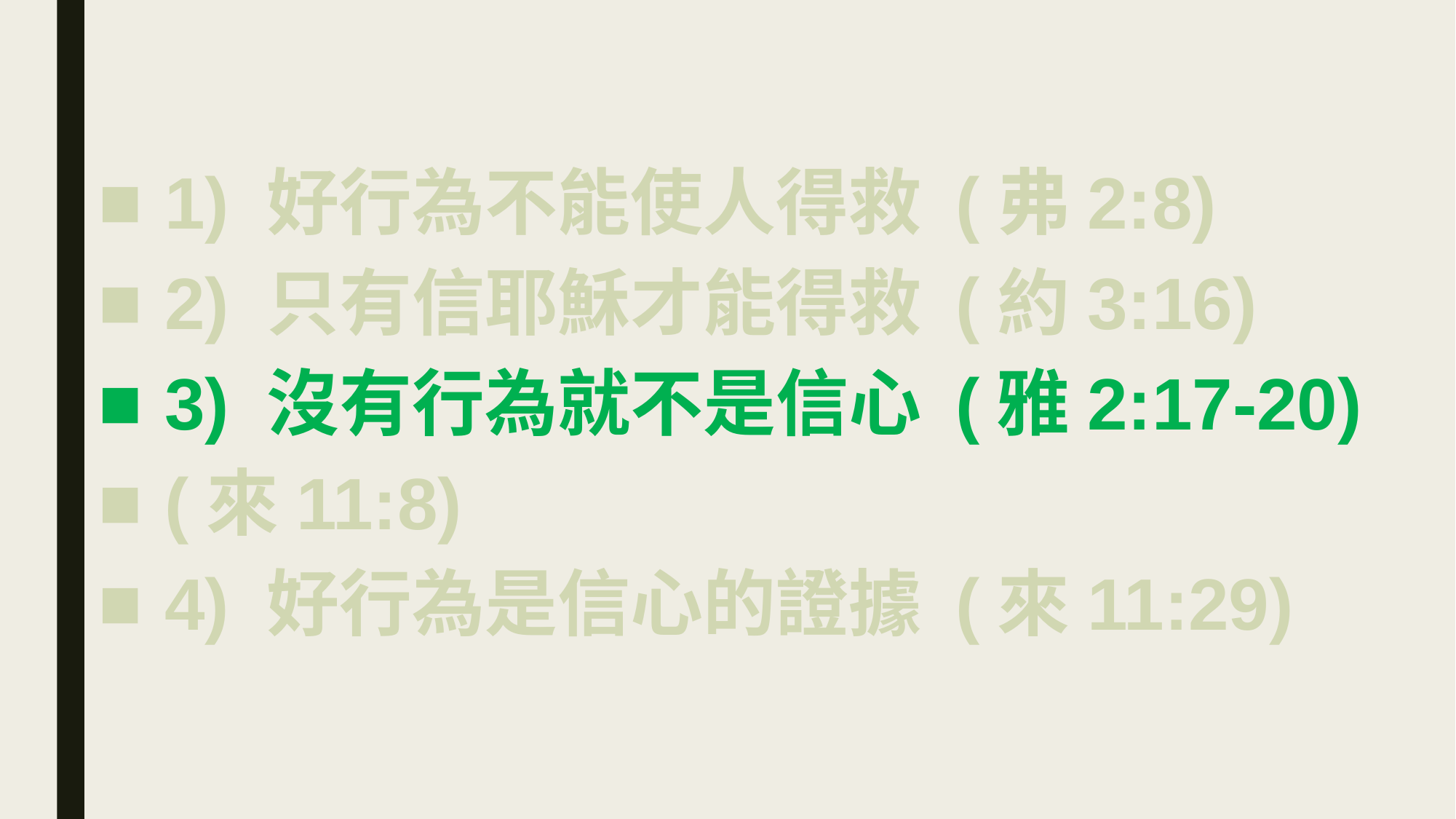

1) 好行為不能使人得救 (弗2:8)
 2) 只有信耶穌才能得救 (約3:16)
 3) 沒有行為就不是信心 (雅2:17-20)
 (來11:8)
 4) 好行為是信心的證據 (來11:29)